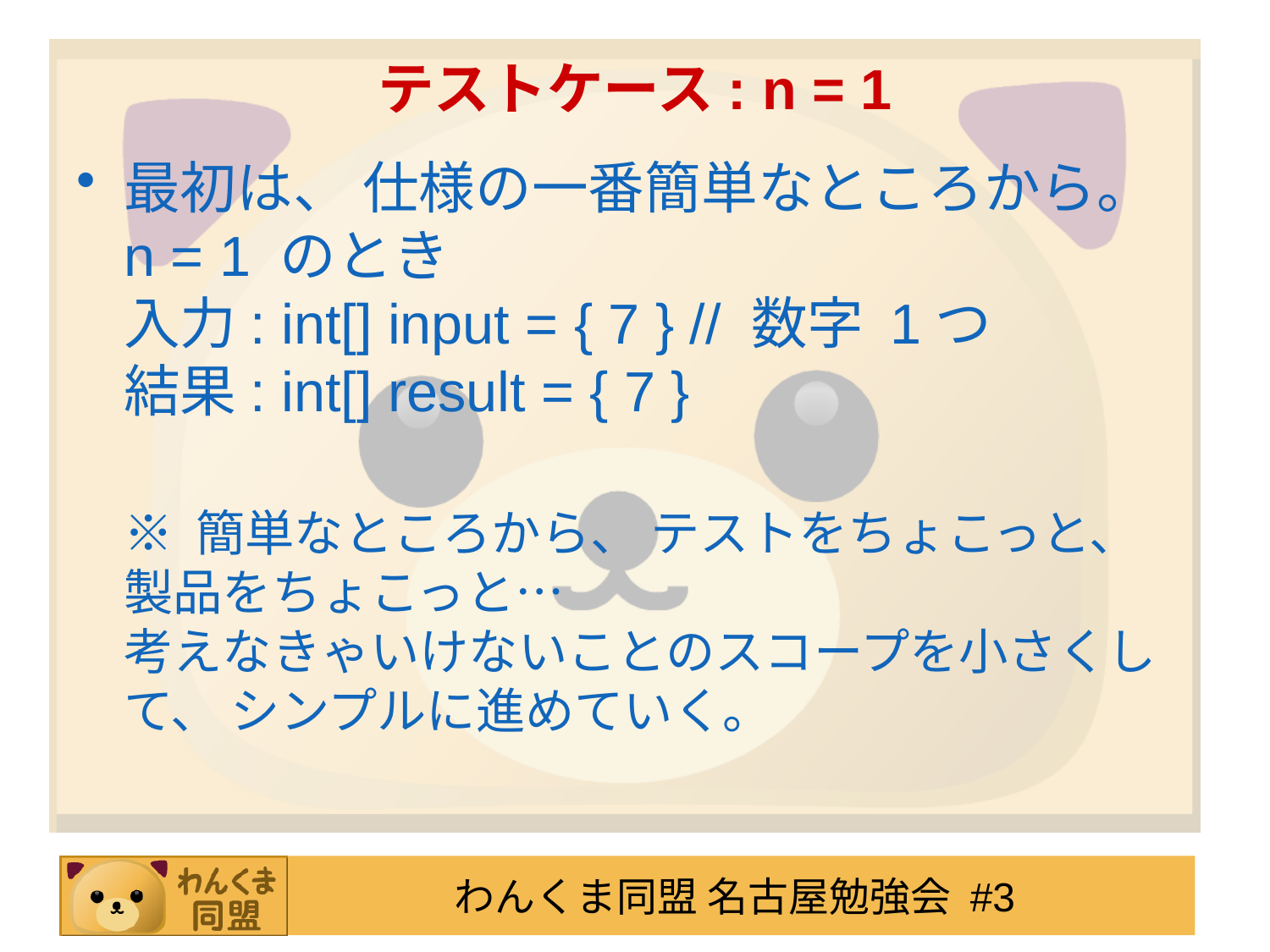

# テストケース: n = 1
最初は、 仕様の一番簡単なところから。
n = 1 のとき
入力: int[] input = { 7 } // 数字 1つ
結果: int[] result = { 7 }
※ 簡単なところから、 テストをちょこっと、 製品をちょこっと…
考えなきゃいけないことのスコープを小さくして、 シンプルに進めていく。